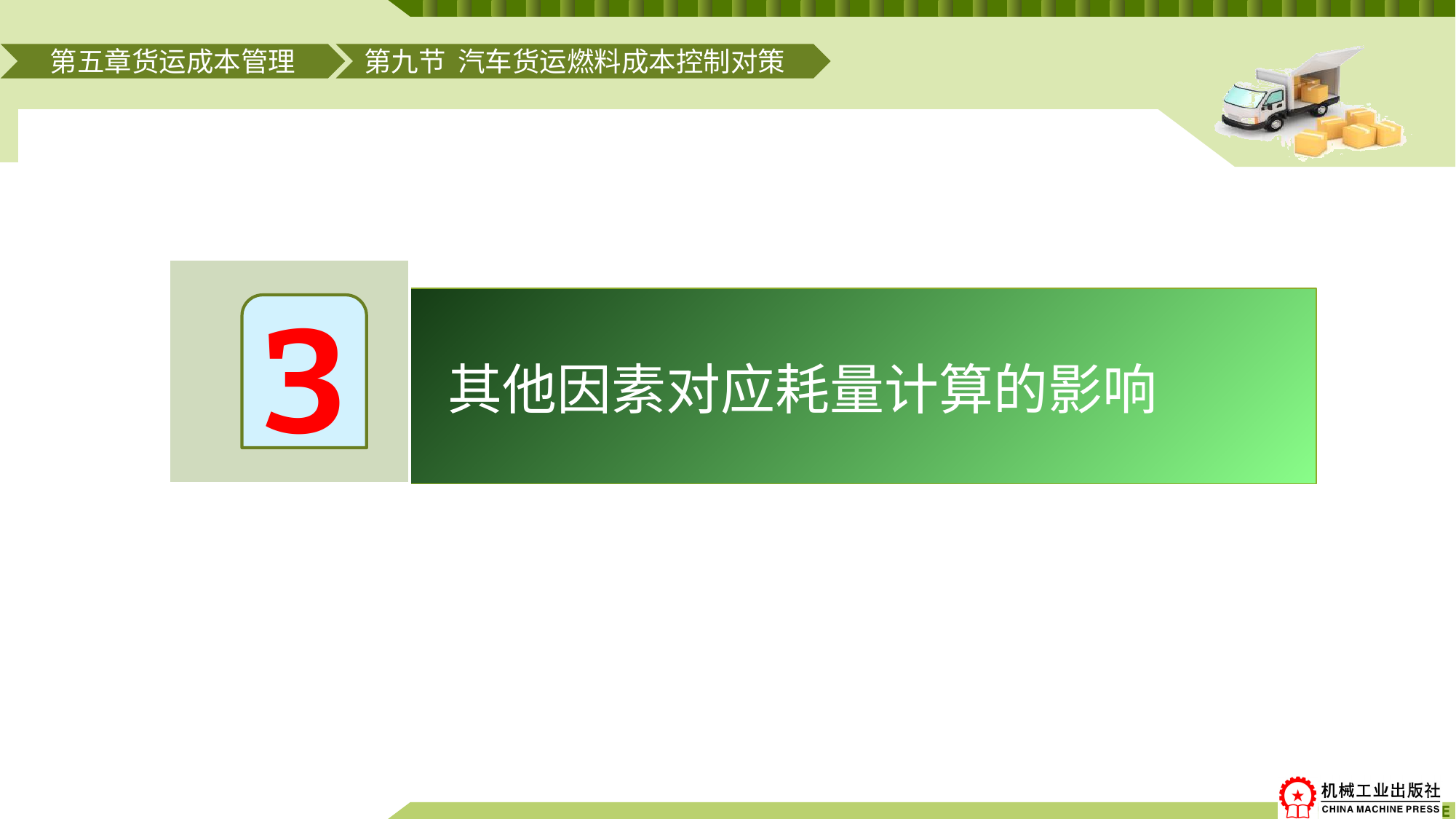

第五章货运成本管理
第九节  汽车货运燃料成本控制对策
表5-20
其他因素对应耗量计算的影响
3